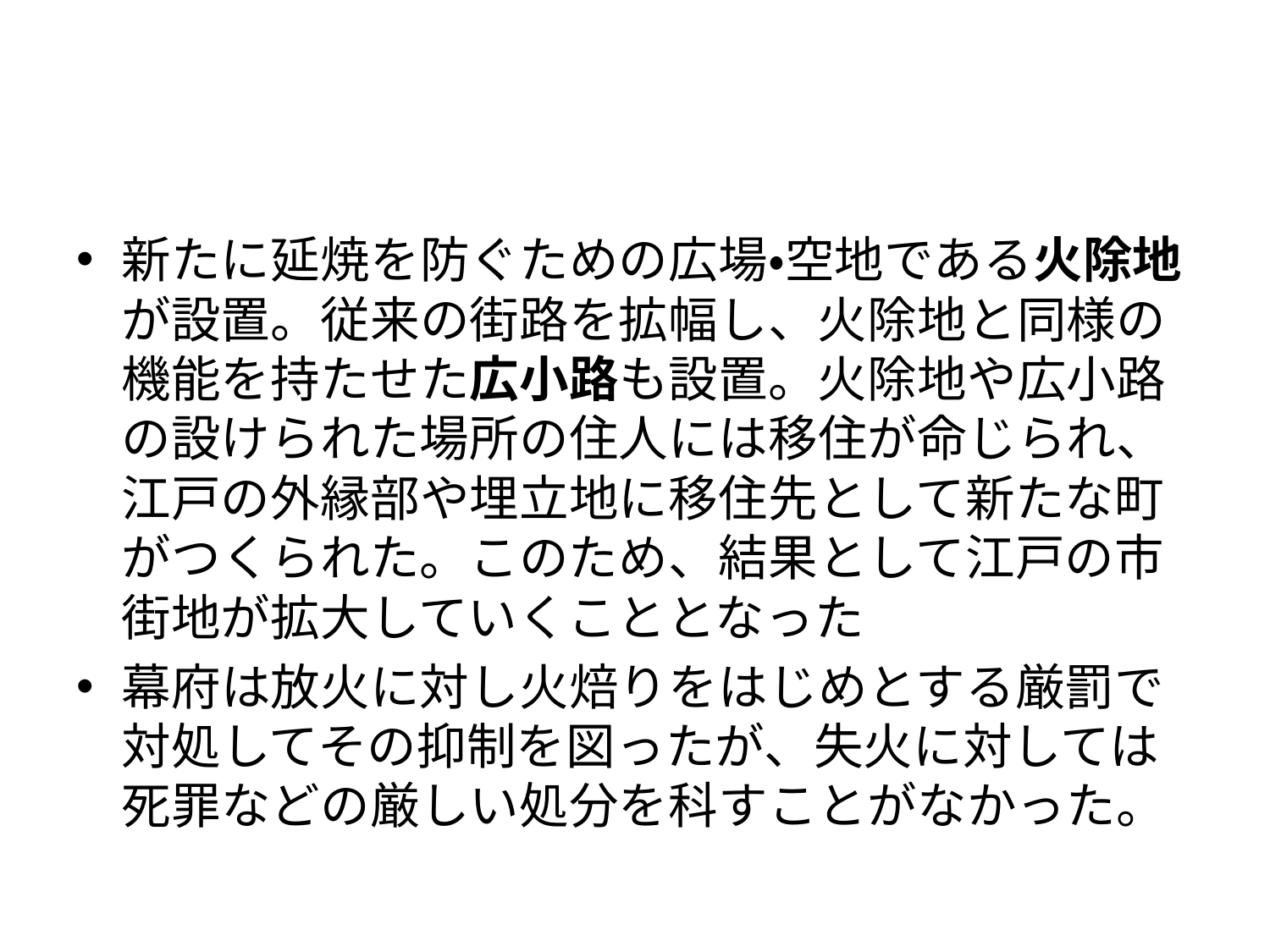

#
新たに延焼を防ぐための広場・空地である火除地が設置。従来の街路を拡幅し、火除地と同様の機能を持たせた広小路も設置。火除地や広小路の設けられた場所の住人には移住が命じられ、江戸の外縁部や埋立地に移住先として新たな町がつくられた。このため、結果として江戸の市街地が拡大していくこととなった
幕府は放火に対し火焙りをはじめとする厳罰で対処してその抑制を図ったが、失火に対しては死罪などの厳しい処分を科すことがなかった。